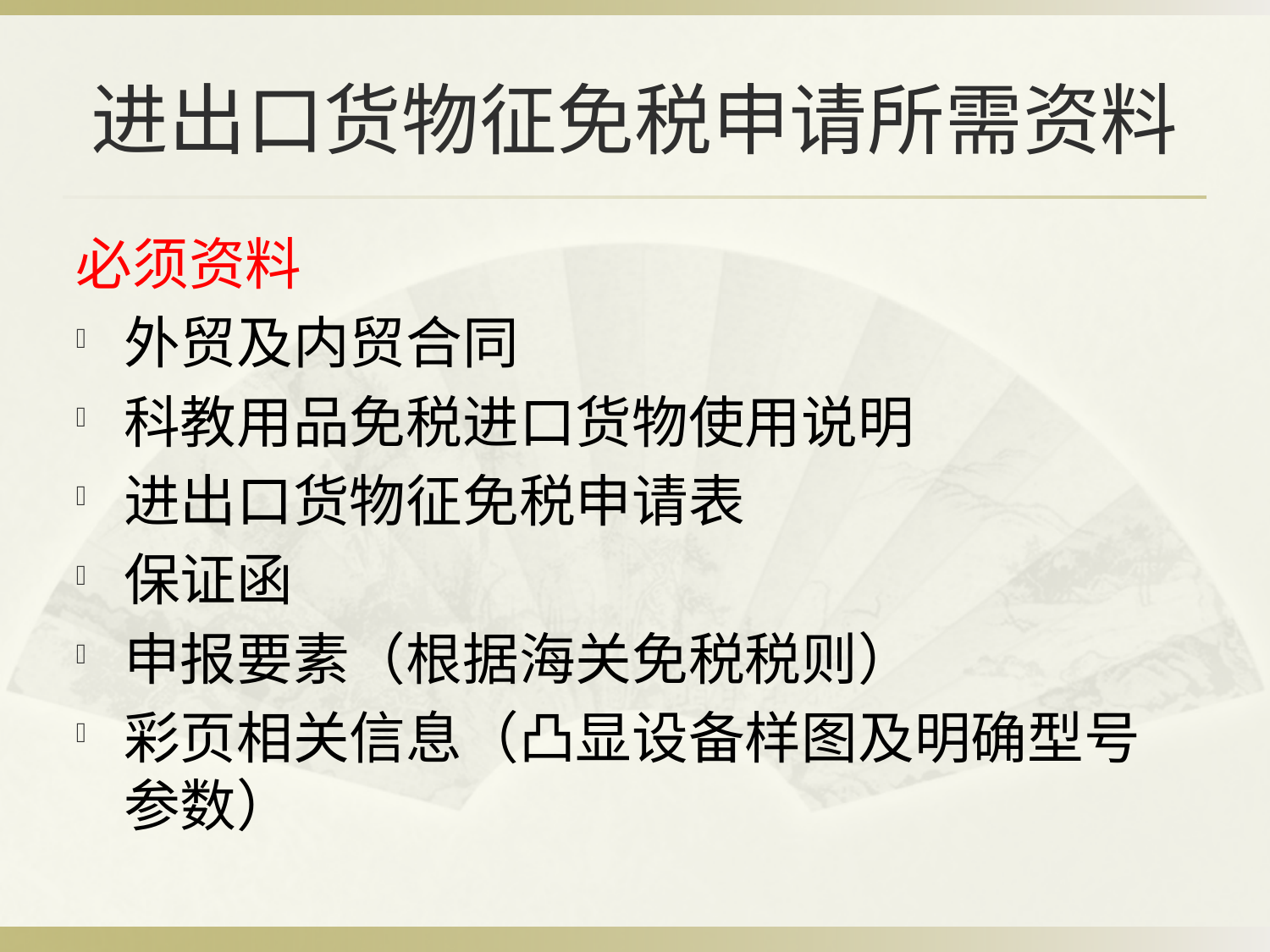

# 进出口货物征免税申请所需资料
必须资料
外贸及内贸合同
科教用品免税进口货物使用说明
进出口货物征免税申请表
保证函
申报要素（根据海关免税税则）
彩页相关信息（凸显设备样图及明确型号参数）